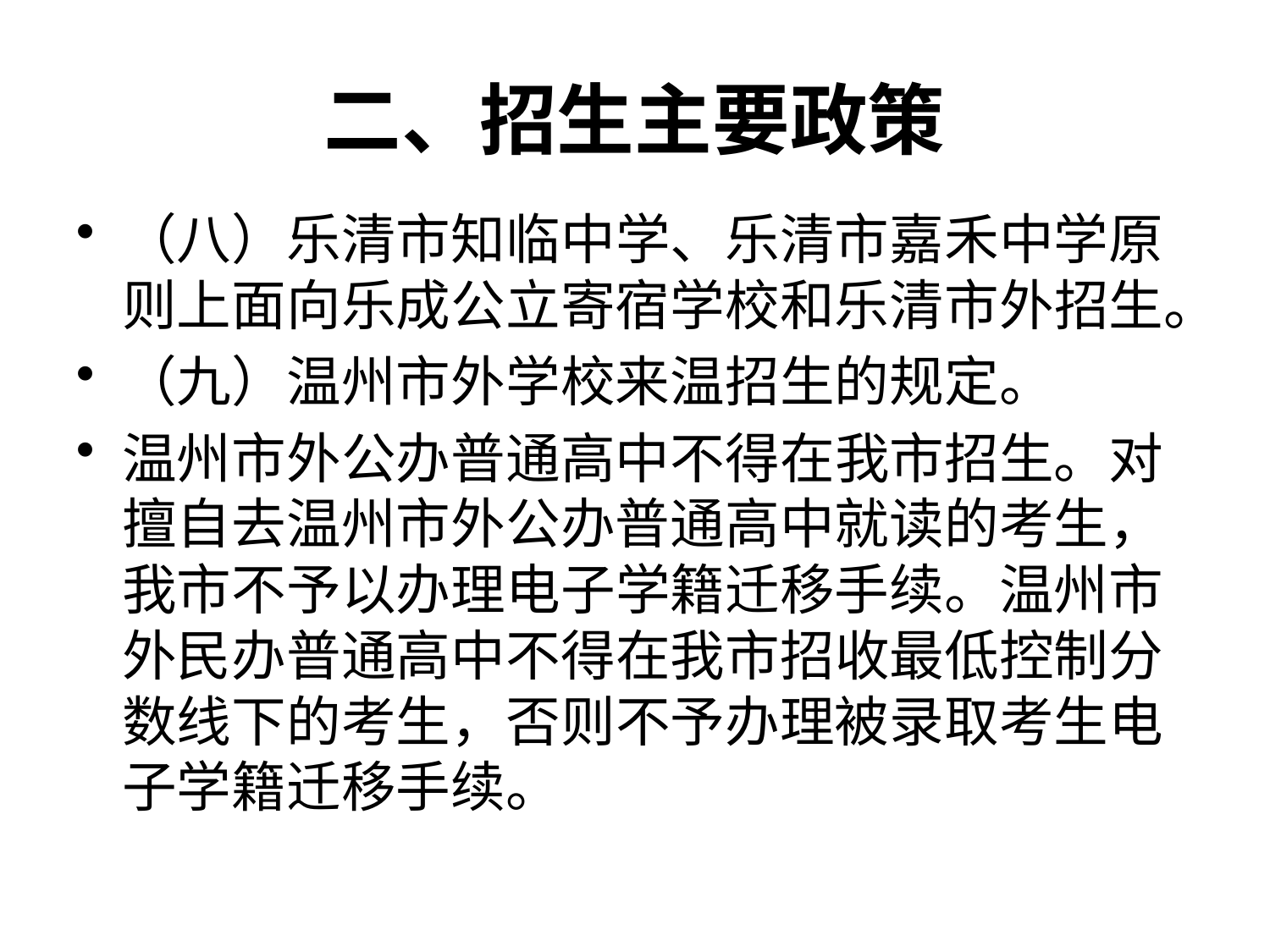

# 二、招生主要政策
（八）乐清市知临中学、乐清市嘉禾中学原则上面向乐成公立寄宿学校和乐清市外招生。
（九）温州市外学校来温招生的规定。
温州市外公办普通高中不得在我市招生。对擅自去温州市外公办普通高中就读的考生，我市不予以办理电子学籍迁移手续。温州市外民办普通高中不得在我市招收最低控制分数线下的考生，否则不予办理被录取考生电子学籍迁移手续。